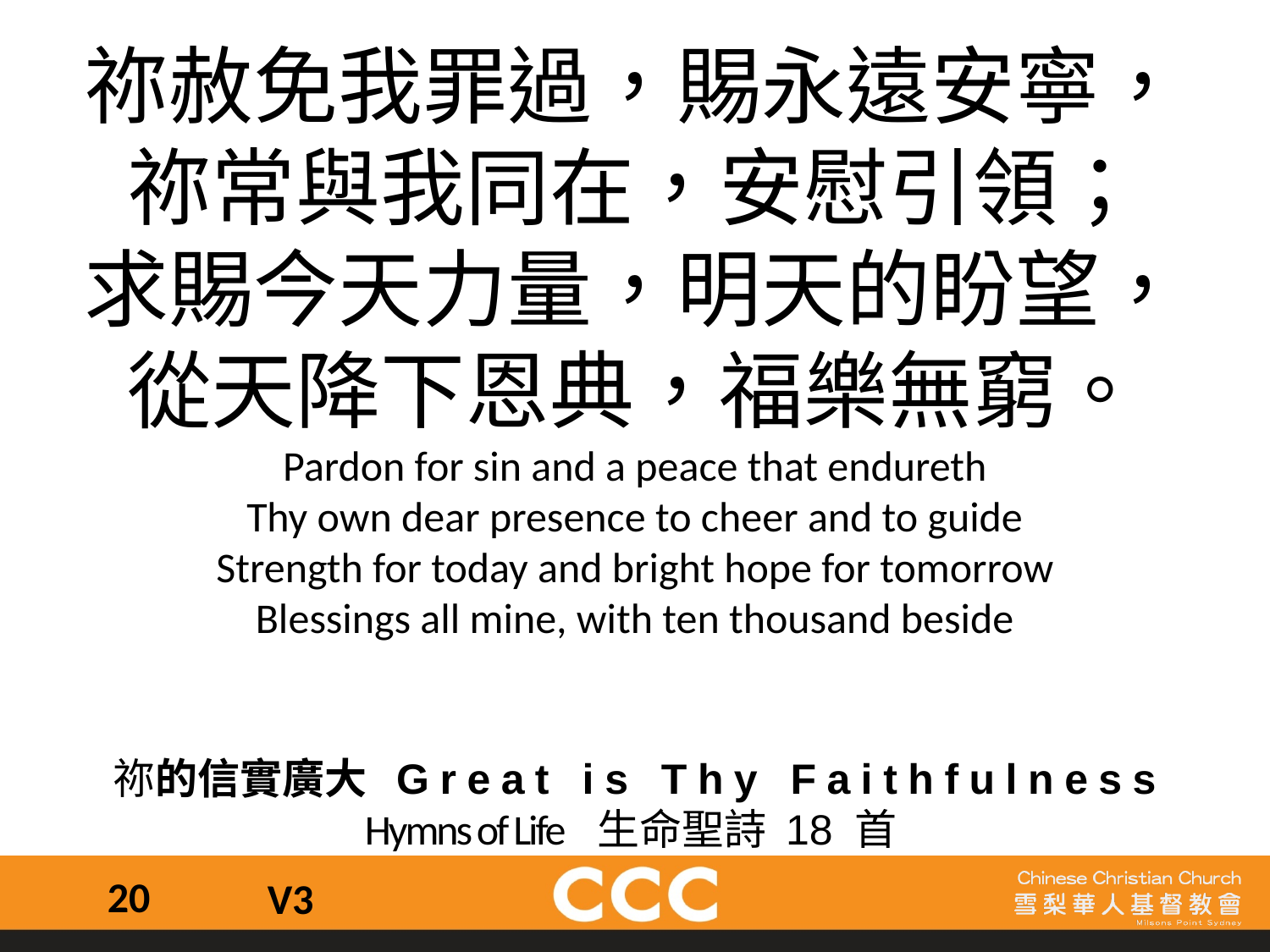

祢赦免我罪過，賜永遠安寧，
祢常與我同在，安慰引領；
求賜今天力量，明天的盼望，
從天降下恩典，福樂無窮。
Pardon for sin and a peace that endureth
Thy own dear presence to cheer and to guide
Strength for today and bright hope for tomorrow
Blessings all mine, with ten thousand beside
祢的信實廣大  Great is Thy Faithfulness
Hymns of Life   生命聖詩 18 首
20
V3